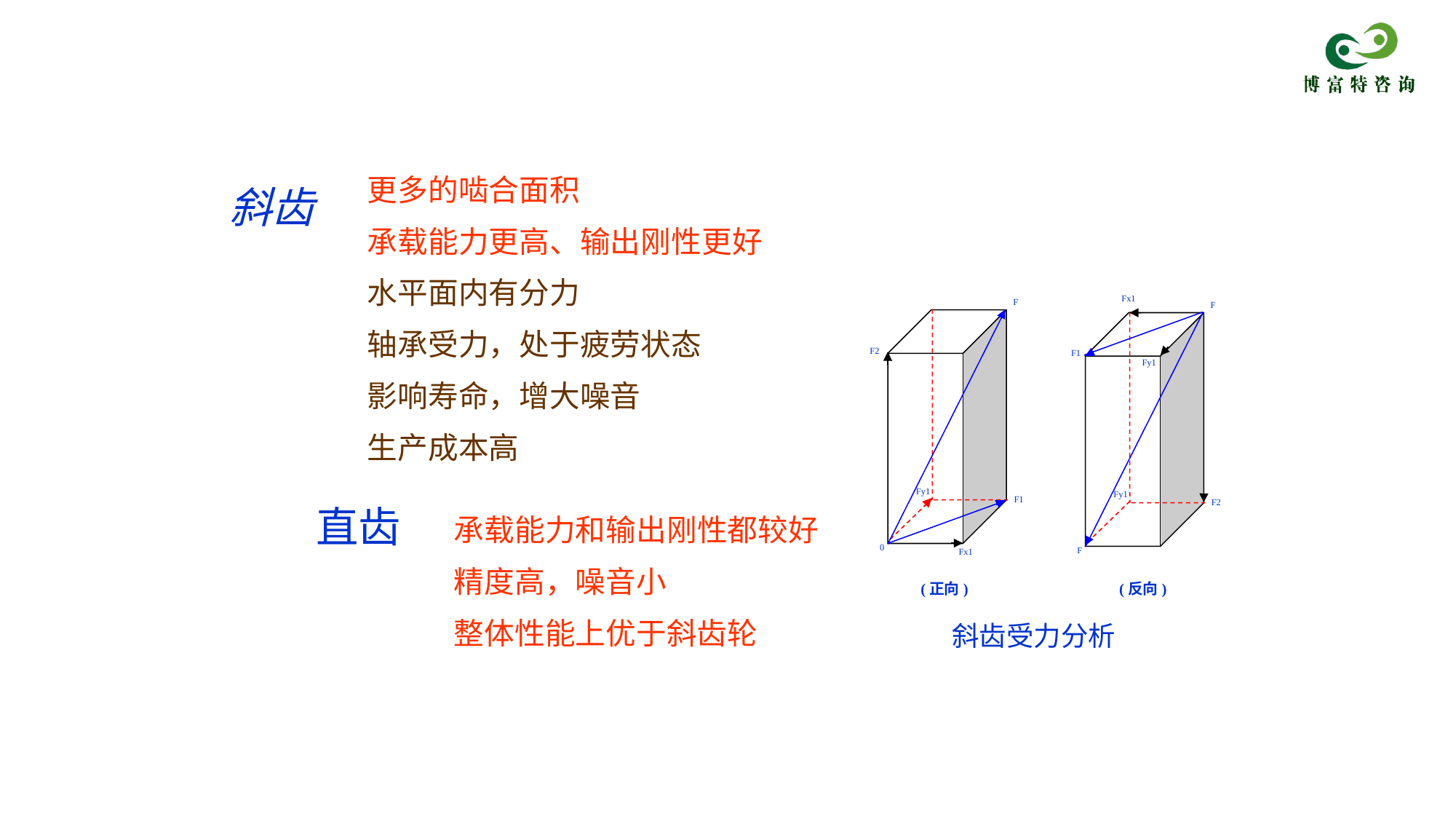

直齿与斜齿的比较
更多的啮合面积
承载能力更高、输出刚性更好
水平面内有分力
轴承受力，处于疲劳状态
影响寿命，增大噪音
生产成本高
斜齿
Fx1

F

F1

Fy1

Fy1

F2

F

(反向)

F

F2

Fy1

F1

0

Fx1

(正向)

直齿
承载能力和输出刚性都较好
精度高，噪音小
整体性能上优于斜齿轮
斜齿受力分析